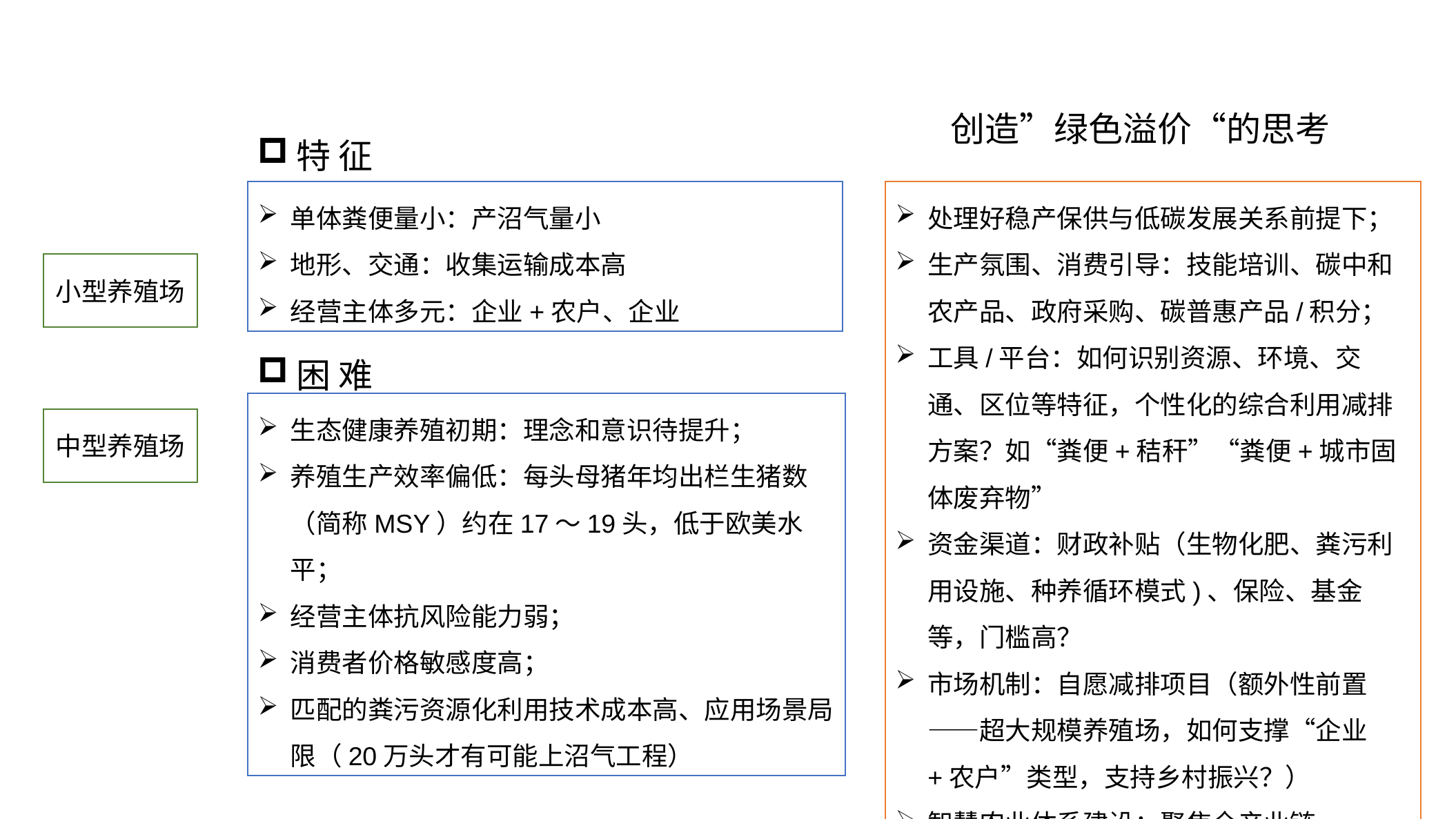

创造”绿色溢价“的思考
特 征
单体粪便量小：产沼气量小
地形、交通：收集运输成本高
经营主体多元：企业+农户、企业
处理好稳产保供与低碳发展关系前提下；
生产氛围、消费引导：技能培训、碳中和农产品、政府采购、碳普惠产品/积分；
工具/平台：如何识别资源、环境、交通、区位等特征，个性化的综合利用减排方案？如“粪便+秸秆”“粪便+城市固体废弃物”
资金渠道：财政补贴（生物化肥、粪污利用设施、种养循环模式)、保险、基金等，门槛高？
市场机制：自愿减排项目（额外性前置——超大规模养殖场，如何支撑“企业+农户”类型，支持乡村振兴？）
智慧农业体系建设：聚焦全产业链。
小型养殖场
困 难
生态健康养殖初期：理念和意识待提升；
养殖生产效率偏低：每头母猪年均出栏生猪数（简称MSY）约在17～19头，低于欧美水平；
经营主体抗风险能力弱；
消费者价格敏感度高；
匹配的粪污资源化利用技术成本高、应用场景局限（20万头才有可能上沼气工程）
中型养殖场